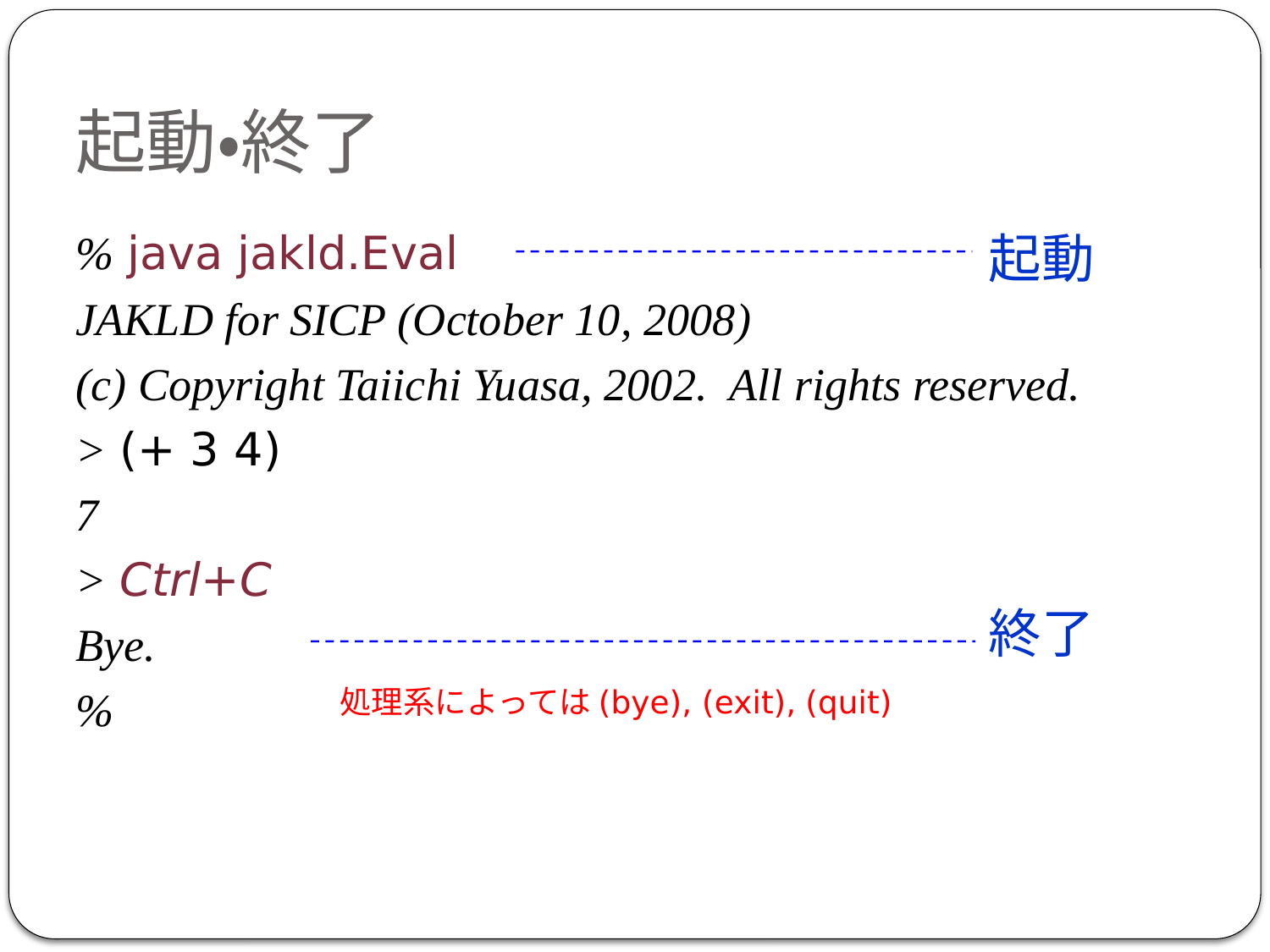

起動・終了
% java jakld.Eval
JAKLD for SICP (October 10, 2008)
(c) Copyright Taiichi Yuasa, 2002.  All rights reserved.
> (+ 3 4)
7
> Ctrl+C
Bye.
%
起動

終了

処理系によっては(bye), (exit), (quit)